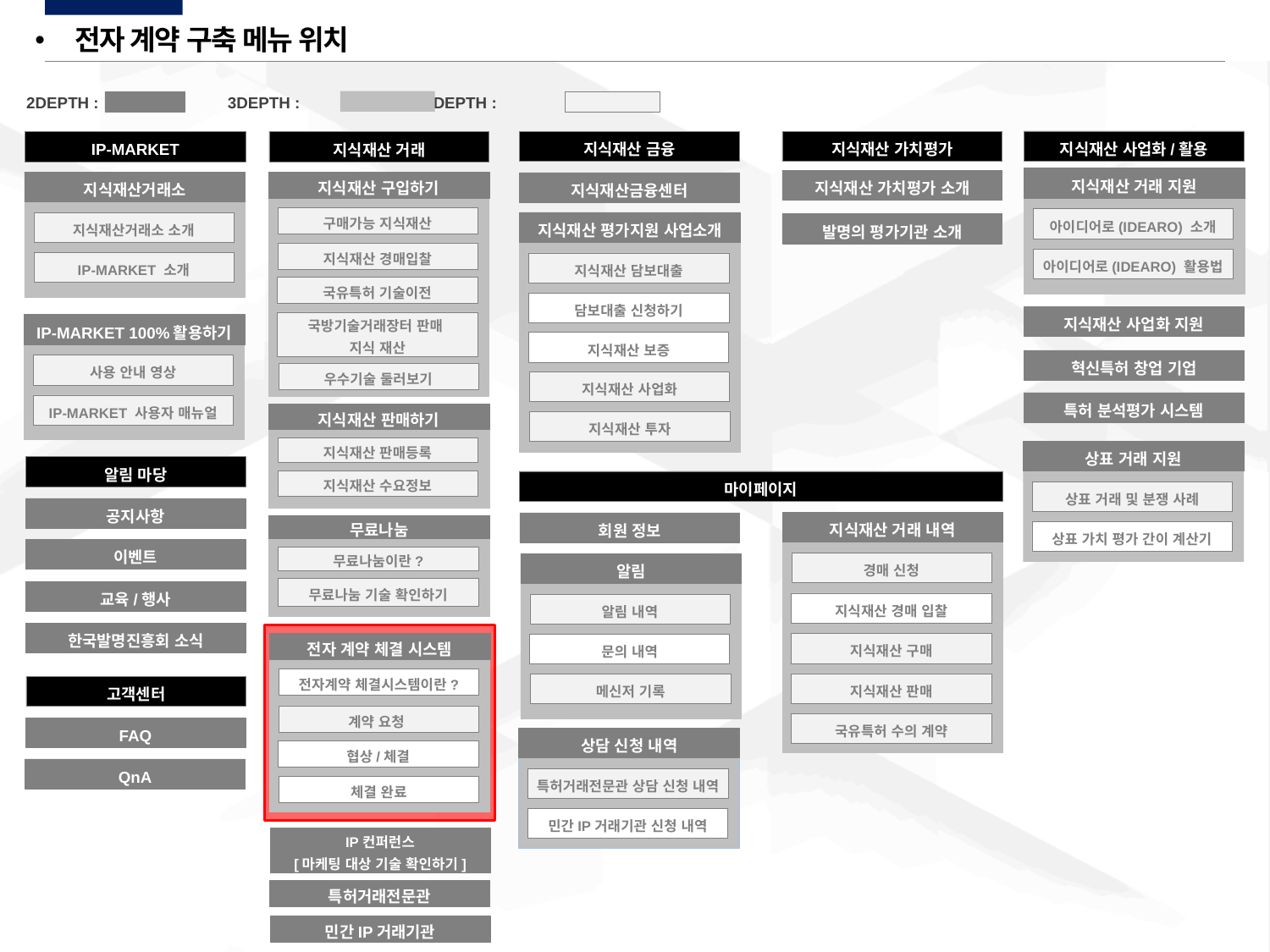

전자 계약 구축 메뉴 위치

2DEPTH :                             3DEPTH :                            4DEPTH :
지식재산 사업화/활용
IP-MARKET
지식재산 금융
지식재산 가치평가
지식재산 거래
지식재산 거래 지원

아이디어로(IDEARO) 소개
아이디어로(IDEARO) 활용법
지식재산 가치평가 소개
지식재산거래소

지식재산거래소 소개
IP-MARKET 소개
지식재산 구입하기

구매가능 지식재산
지식재산 경매입찰
국유특허 기술이전
국방기술거래장터 판매
지식 재산
우수기술 둘러보기
지식재산금융센터
지식재산 평가지원 사업소개

지식재산 담보대출
담보대출 신청하기
지식재산 보증
지식재산 사업화
발명의 평가기관 소개
지식재산 사업화 지원
IP-MARKET 100%활용하기

사용 안내 영상
IP-MARKET 사용자 매뉴얼
혁신특허 창업 기업
특허 분석평가 시스템
지식재산 판매하기

지식재산 판매등록
지식재산 수요정보
지식재산 투자
상표 거래 지원
알림 마당
마이페이지

상표 거래 및 분쟁 사례
공지사항
지식재산 거래 내역

경매 신청
지식재산 경매 입찰
지식재산 구매
지식재산 판매
국유특허 수의 계약
회원 정보
무료나눔

무료나눔이란?
무료나눔 기술 확인하기
상표 가치 평가 간이 계산기
이벤트
알림
교육/행사

알림 내역
한국발명진흥회 소식

전자 계약 체결 시스템
문의 내역

전자계약 체결시스템이란?
메신저 기록
고객센터
계약 요청
FAQ
상담 신청 내역
협상/체결

QnA
특허거래전문관 상담 신청 내역
체결 완료
민간IP거래기관 신청 내역
IP컨퍼런스
[마케팅 대상 기술 확인하기]
특허거래전문관
민간IP거래기관